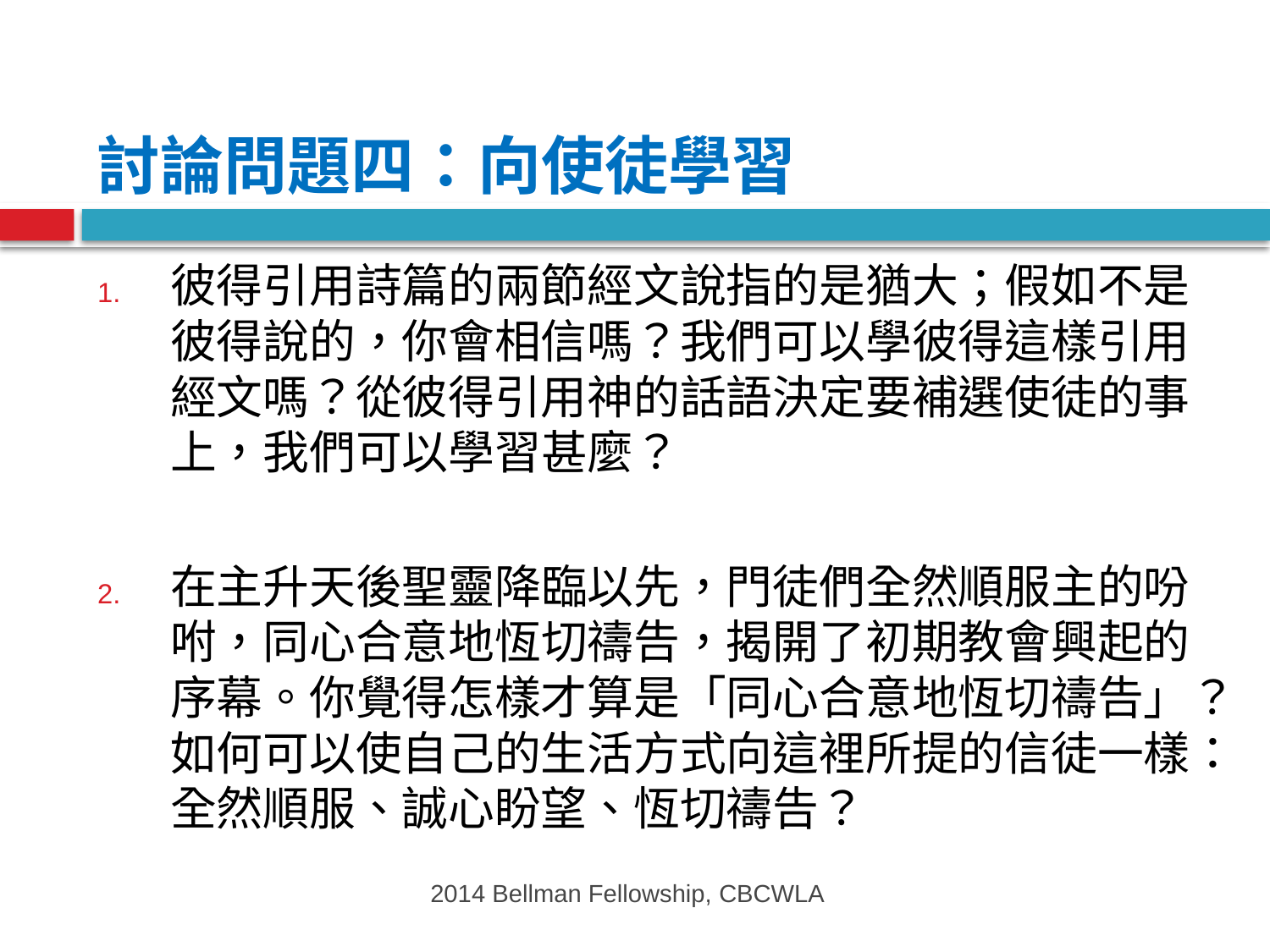

# 討論問題四：向使徒學習
彼得引用詩篇的兩節經文說指的是猶大；假如不是彼得說的，你會相信嗎？我們可以學彼得這樣引用經文嗎？從彼得引用神的話語決定要補選使徒的事上，我們可以學習甚麼？

在主升天後聖靈降臨以先，門徒們全然順服主的吩咐，同心合意地恆切禱告，揭開了初期教會興起的序幕。你覺得怎樣才算是「同心合意地恆切禱告」？如何可以使自己的生活方式向這裡所提的信徒一樣：全然順服、誠心盼望、恆切禱告？
2014 Bellman Fellowship, CBCWLA